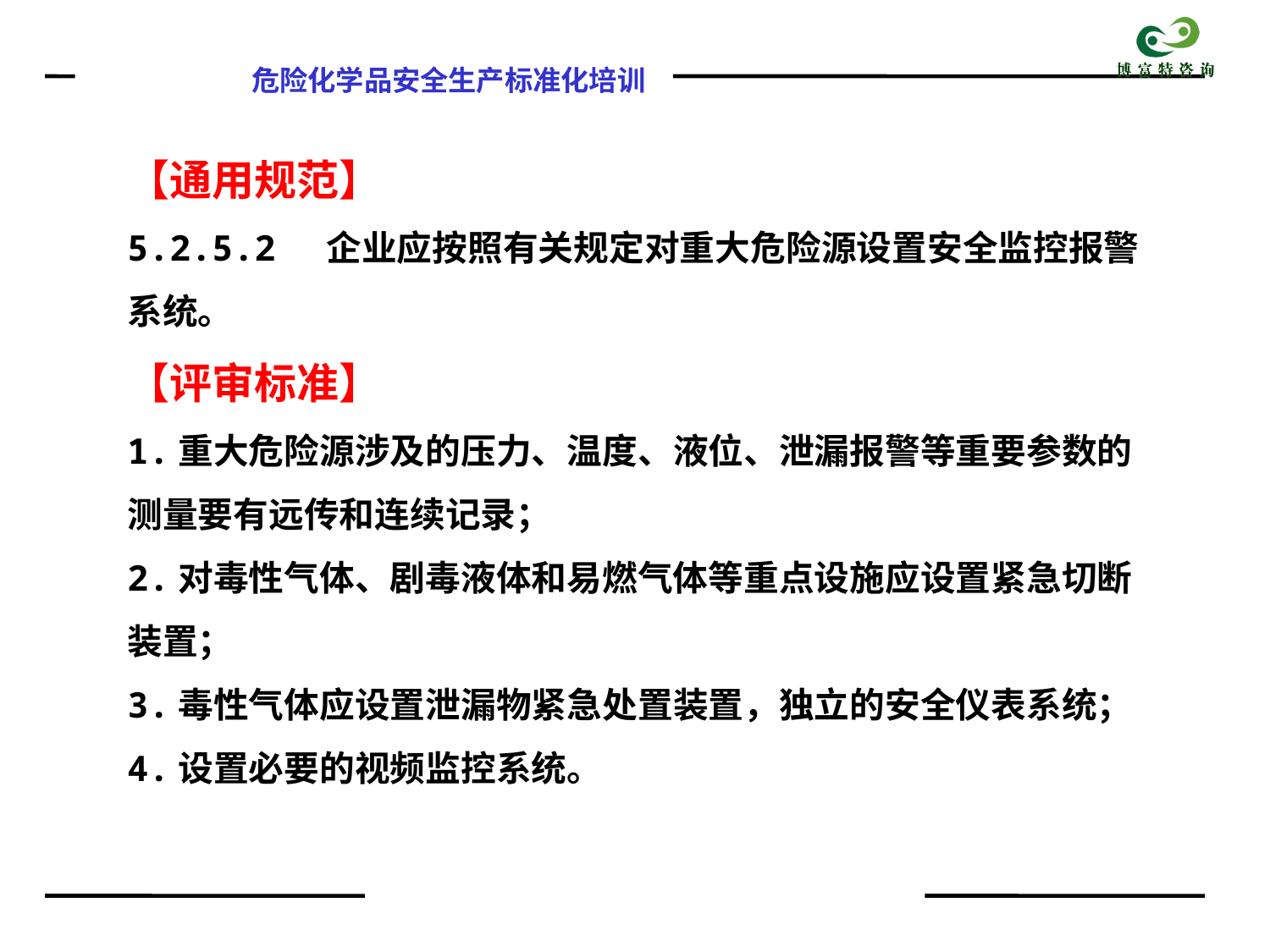

【通用规范】
5.2.5.2  企业应按照有关规定对重大危险源设置安全监控报警系统。
【评审标准】
1.重大危险源涉及的压力、温度、液位、泄漏报警等重要参数的测量要有远传和连续记录；
2.对毒性气体、剧毒液体和易燃气体等重点设施应设置紧急切断装置；
3.毒性气体应设置泄漏物紧急处置装置，独立的安全仪表系统；
4.设置必要的视频监控系统。